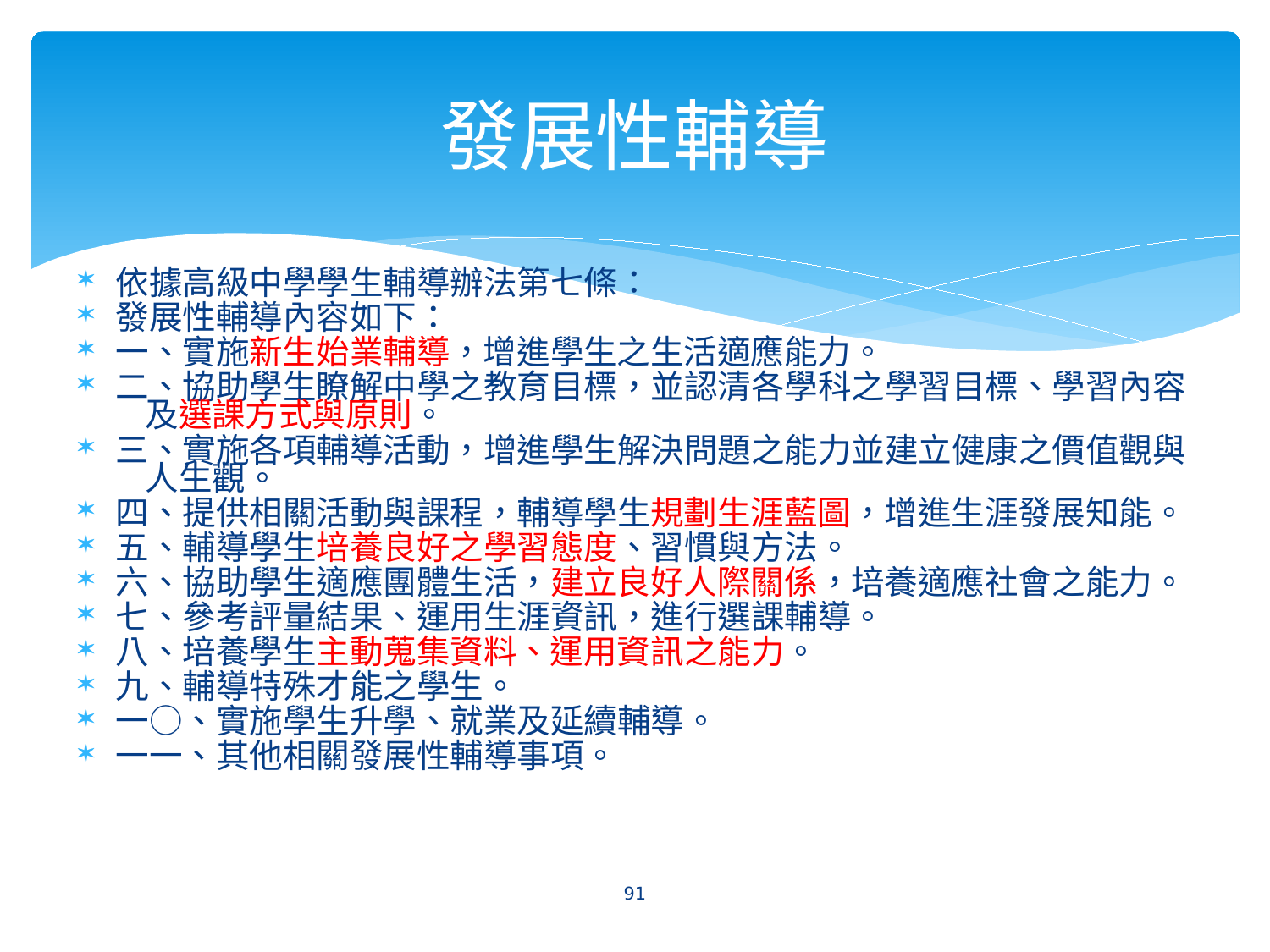

# 發展性輔導
依據高級中學學生輔導辦法第七條：
發展性輔導內容如下：
一、實施新生始業輔導，增進學生之生活適應能力。
二、協助學生瞭解中學之教育目標，並認清各學科之學習目標、學習內容
    及選課方式與原則。
三、實施各項輔導活動，增進學生解決問題之能力並建立健康之價值觀與
    人生觀。
四、提供相關活動與課程，輔導學生規劃生涯藍圖，增進生涯發展知能。
五、輔導學生培養良好之學習態度、習慣與方法。
六、協助學生適應團體生活，建立良好人際關係，培養適應社會之能力。
七、參考評量結果、運用生涯資訊，進行選課輔導。
八、培養學生主動蒐集資料、運用資訊之能力。
九、輔導特殊才能之學生。
一○、實施學生升學、就業及延續輔導。
一一、其他相關發展性輔導事項。
91